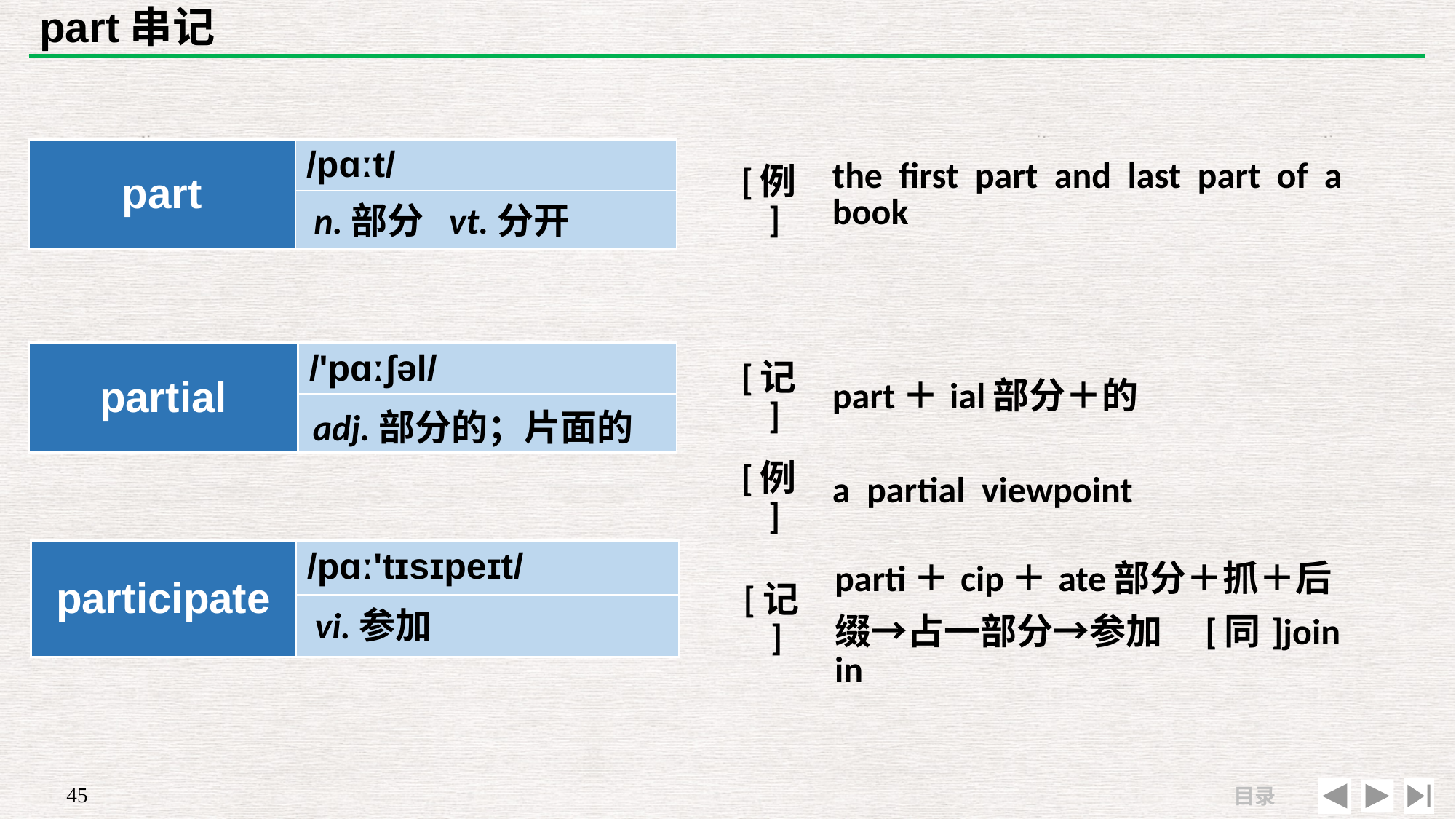

# part串记

|  |  |
| --- | --- |
| [例] | the first part and last part of a book |
| part | /pɑːt/ |
| --- | --- |
|  |  |
n.部分  vt.分开
| partial | /'pɑːʃəl/ |
| --- | --- |
|  |  |
| [记] | part＋ial部分＋的 |
| --- | --- |
| [例] | a partial viewpoint |
adj.部分的；片面的
| participate | /pɑː'tɪsɪpeɪt/ |
| --- | --- |
|  |  |
| [记] | parti＋cip＋ate部分＋抓＋后缀→占一部分→参加 [同]join in |
| --- | --- |
|  |  |
vi.参加